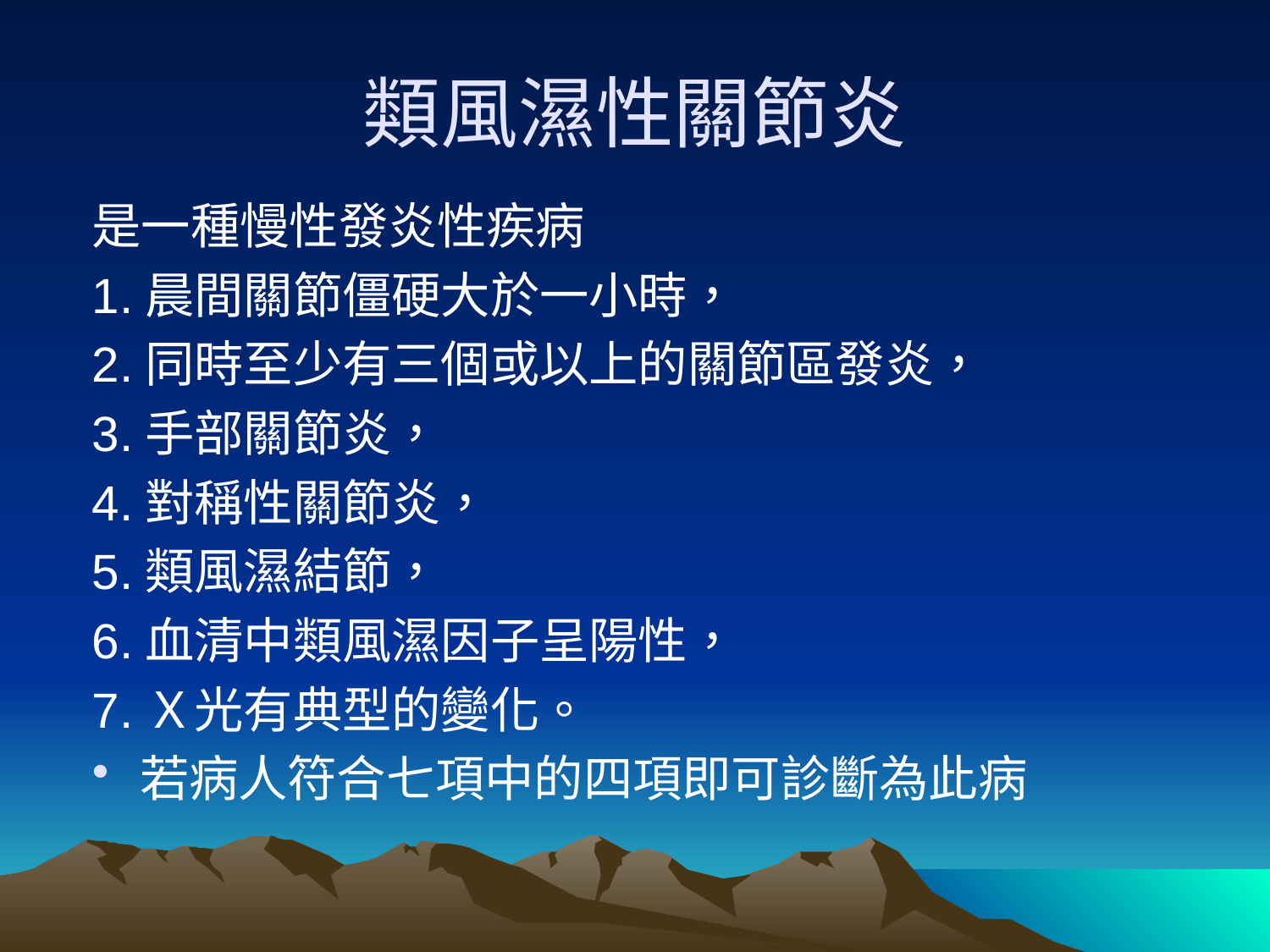

# 類風濕性關節炎
是一種慢性發炎性疾病
1.晨間關節僵硬大於一小時，
2.同時至少有三個或以上的關節區發炎，
3.手部關節炎，
4.對稱性關節炎，
5.類風濕結節，
6.血清中類風濕因子呈陽性，
7.Ｘ光有典型的變化。
若病人符合七項中的四項即可診斷為此病